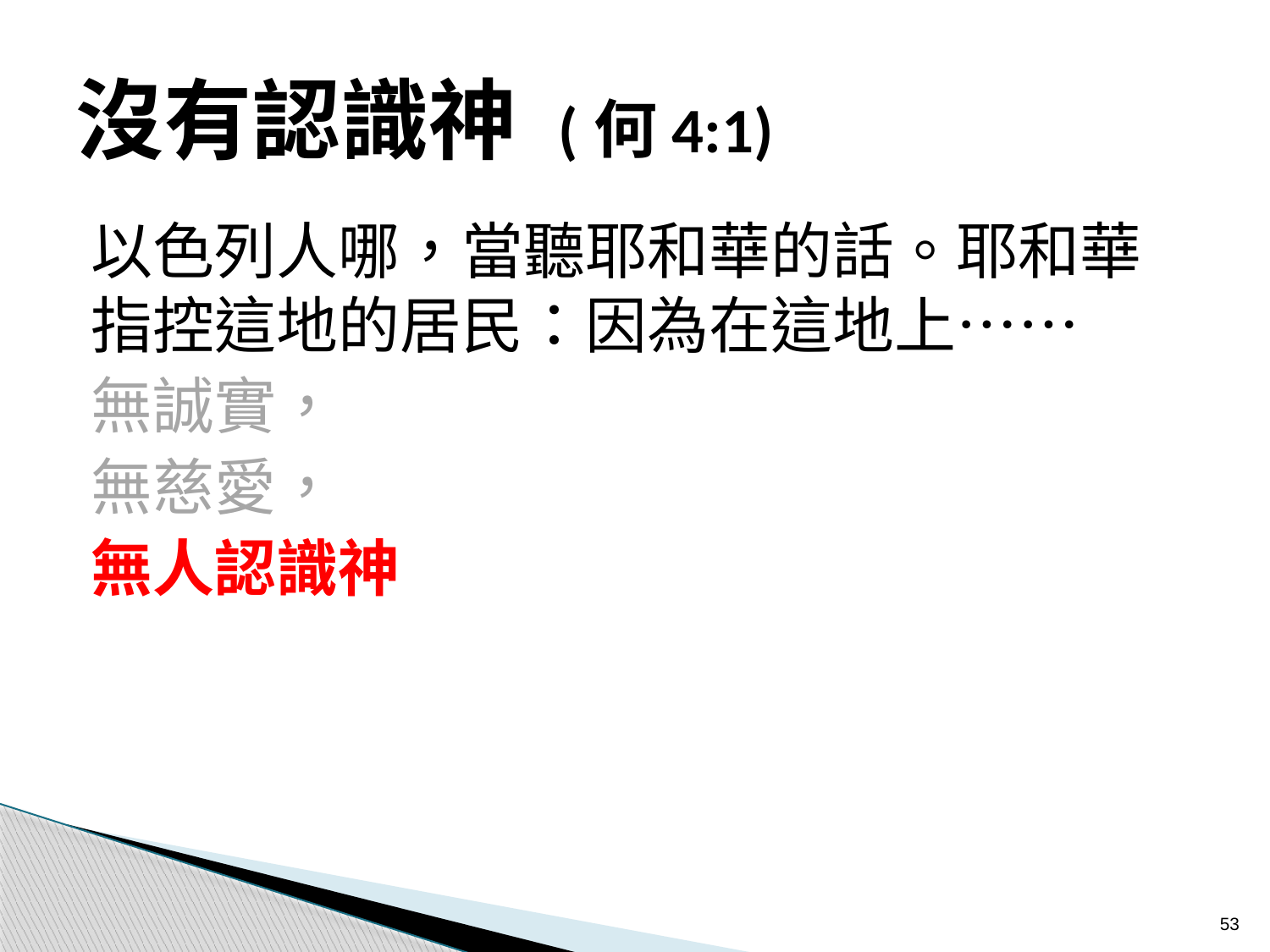

# 沒有認識神 (何4:1)
以色列人哪，當聽耶和華的話。耶和華指控這地的居民：因為在這地上……
無誠實，
無慈愛，
無人認識神
53